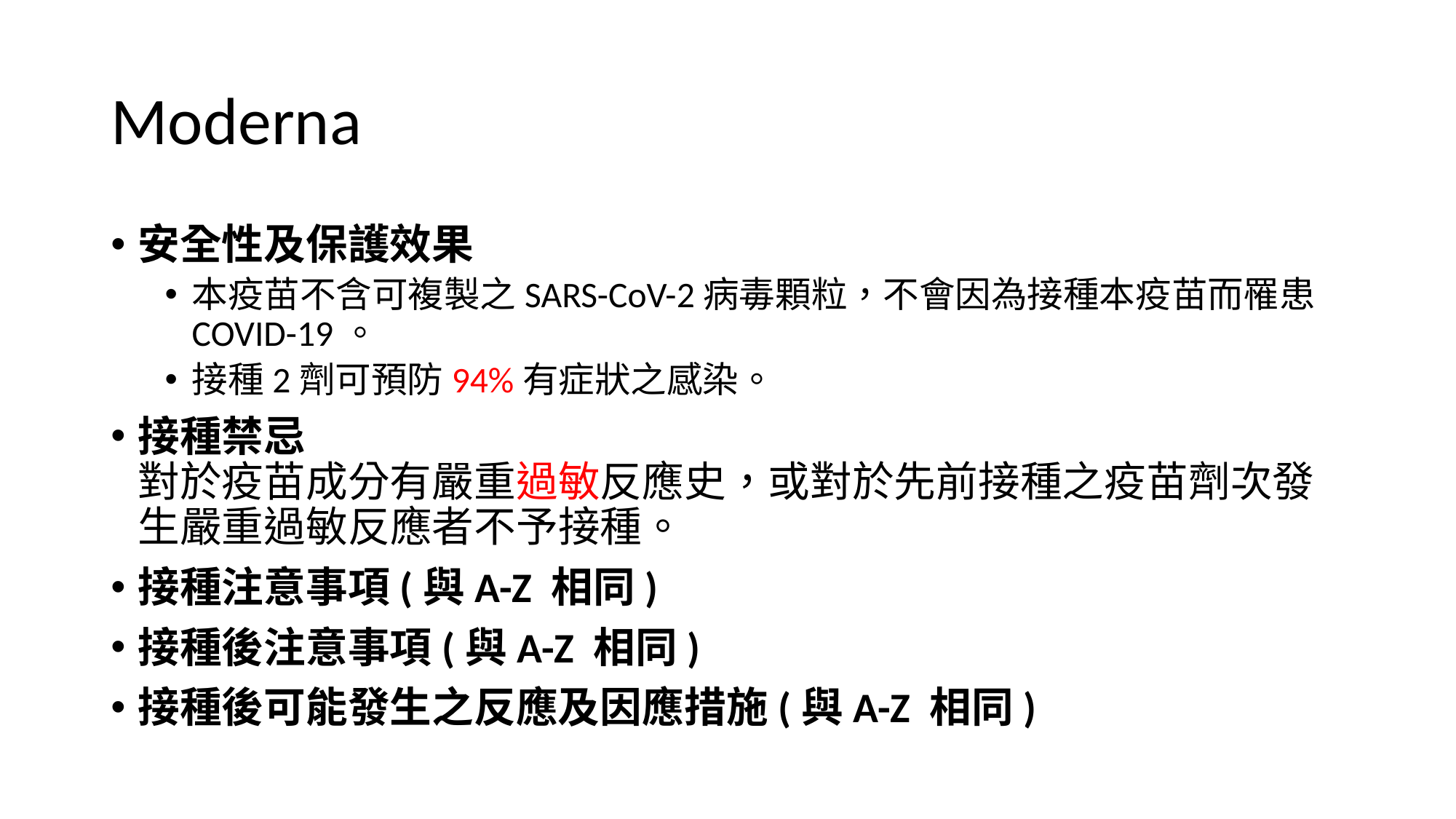

# Moderna
安全性及保護效果
本疫苗不含可複製之SARS-CoV-2病毒顆粒，不會因為接種本疫苗而罹患COVID-19。
接種2劑可預防94%有症狀之感染。
接種禁忌
對於疫苗成分有嚴重過敏反應史，或對於先前接種之疫苗劑次發生嚴重過敏反應者不予接種。
接種注意事項(與A-Z 相同)
接種後注意事項(與A-Z 相同)
接種後可能發生之反應及因應措施(與A-Z 相同)